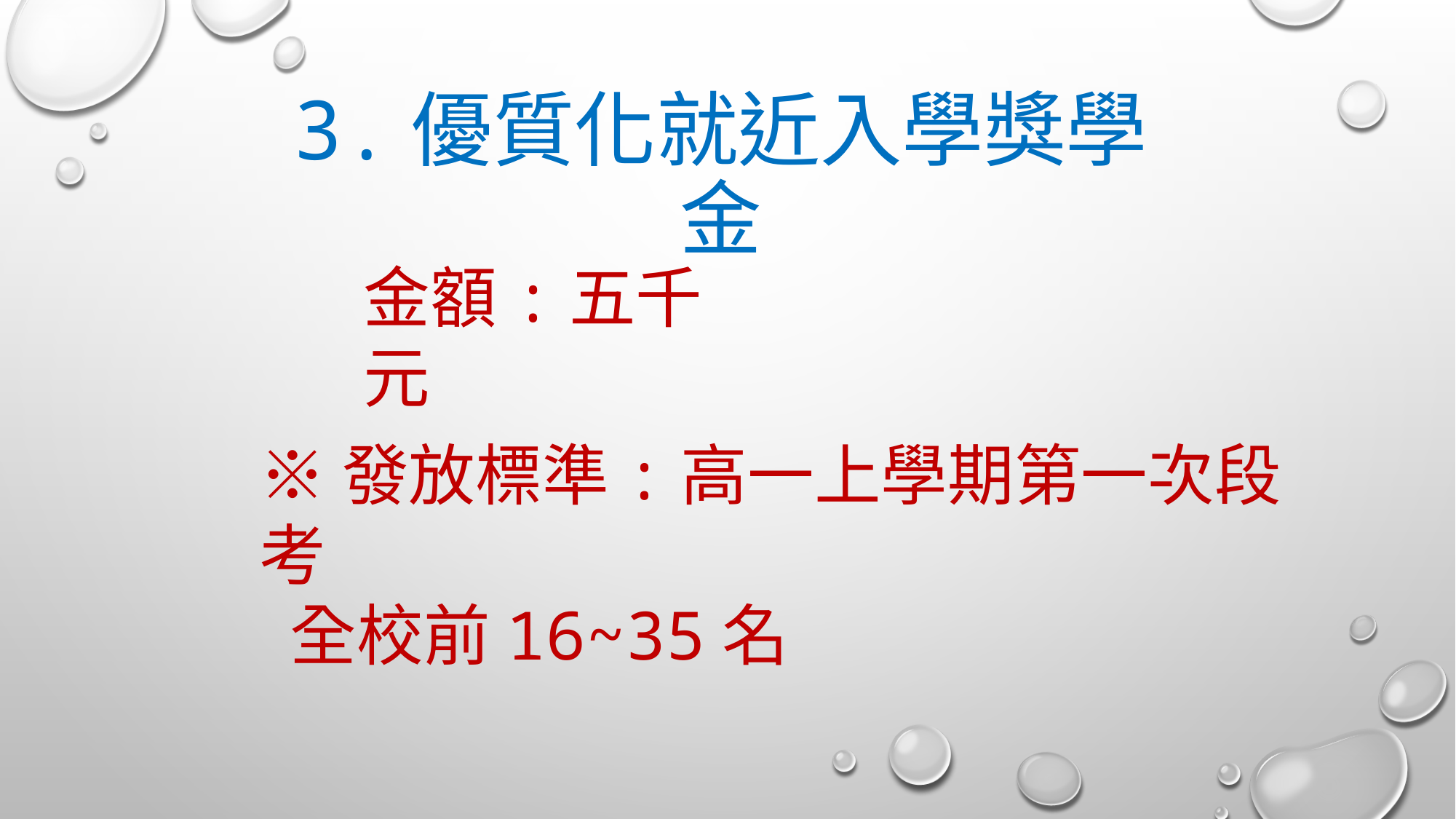

# 3.優質化就近入學獎學金
金額:五千元
※發放標準:高一上學期第一次段考
 全校前16~35名